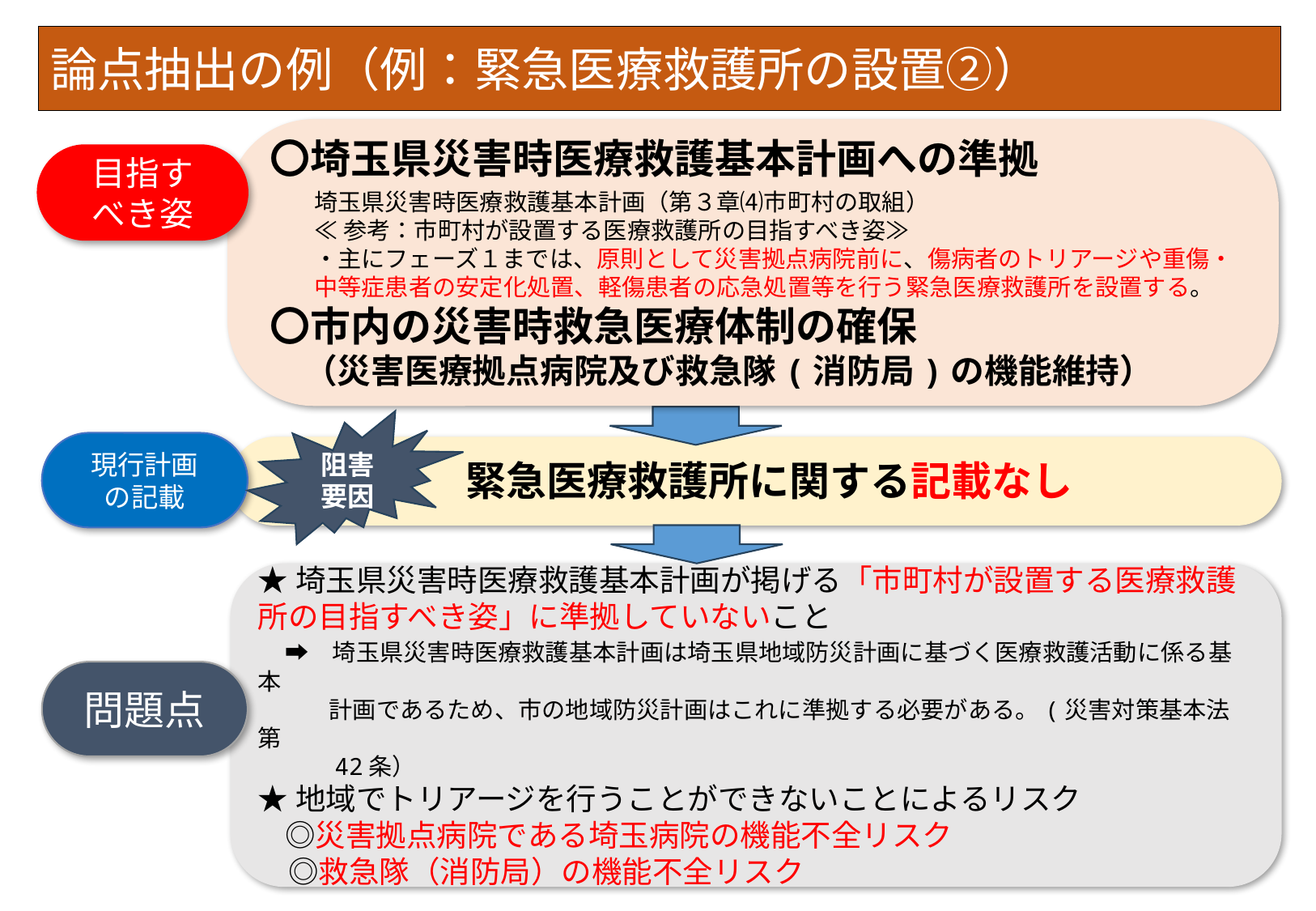

論点抽出の例（例：緊急医療救護所の設置②）

〇埼玉県災害時医療救護基本計画への準拠
目指す
べき姿
埼玉県災害時医療救護基本計画（第３章⑷市町村の取組）
≪参考：市町村が設置する医療救護所の目指すべき姿≫
・主にフェーズ１までは、原則として災害拠点病院前に、傷病者のトリアージや重傷・中等症患者の安定化処置、軽傷患者の応急処置等を行う緊急医療救護所を設置する。

〇市内の災害時救急医療体制の確保
　（災害医療拠点病院及び救急隊(消防局)の機能維持）

阻害要因
現行計画
の記載
　緊急医療救護所に関する記載なし

★埼玉県災害時医療救護基本計画が掲げる「市町村が設置する医療救護所の目指すべき姿」に準拠していないこと
　➡　埼玉県災害時医療救護基本計画は埼玉県地域防災計画に基づく医療救護活動に係る基本
　　　計画であるため、市の地域防災計画はこれに準拠する必要がある。(災害対策基本法第
　　　42条）
★地域でトリアージを行うことができないことによるリスク
　◎災害拠点病院である埼玉病院の機能不全リスク
　◎救急隊（消防局）の機能不全リスク
問題点
22